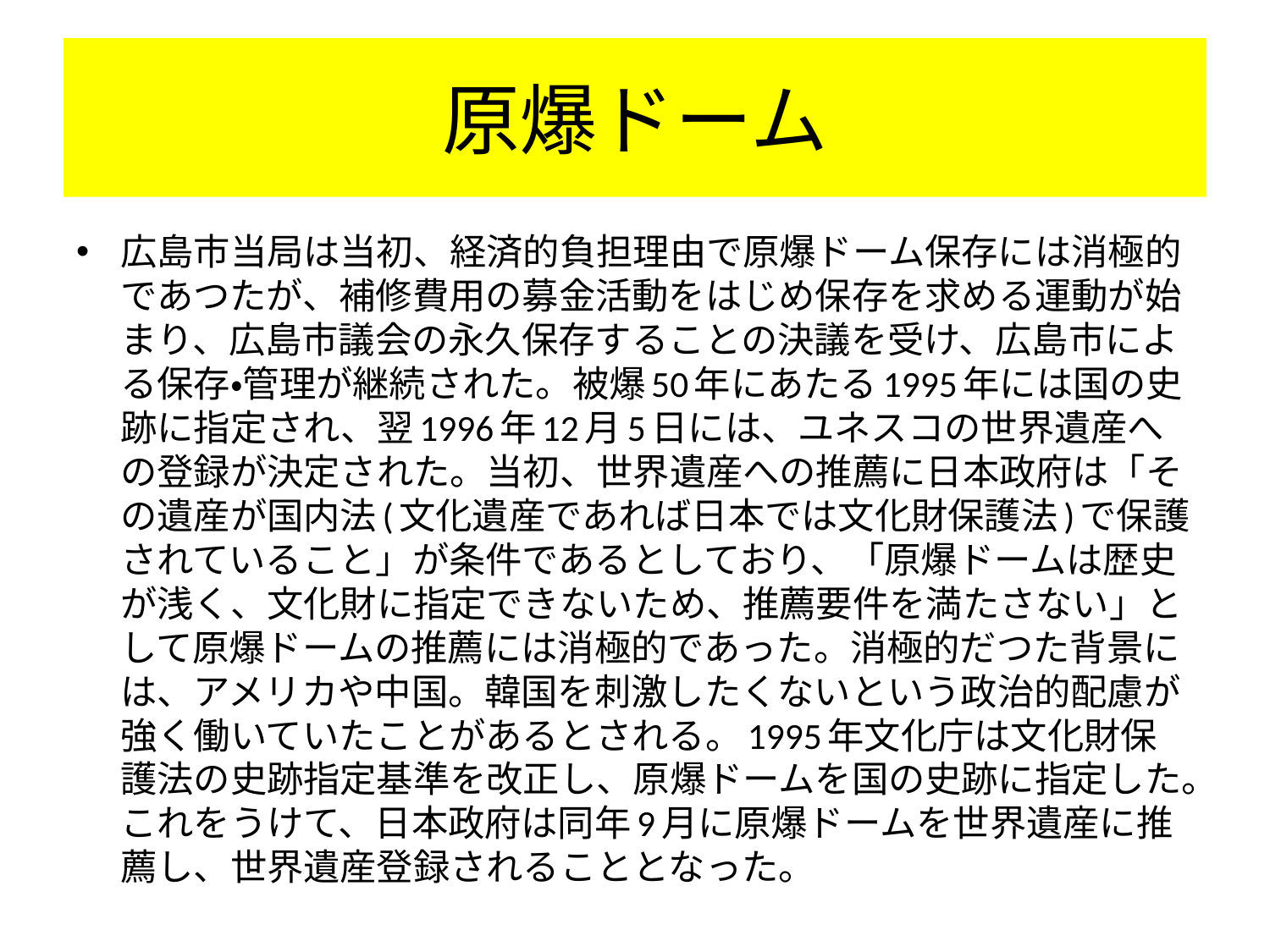

# 原爆ドーム
広島市当局は当初、経済的負担理由で原爆ドーム保存には消極的であつたが、補修費用の募金活動をはじめ保存を求める運動が始まり、広島市議会の永久保存することの決議を受け、広島市による保存・管理が継続された。被爆50年にあたる1995年には国の史跡に指定され、翌1996年12月5日には、ユネスコの世界遺産への登録が決定された。当初、世界遺産への推薦に日本政府は「その遺産が国内法(文化遺産であれば日本では文化財保護法)で保護されていること」が条件であるとしており、「原爆ドームは歴史が浅く、文化財に指定できないため、推薦要件を満たさない」として原爆ドームの推薦には消極的であった。消極的だつた背景には、アメリカや中国。韓国を刺激したくないという政治的配慮が強く働いていたことがあるとされる。1995年文化庁は文化財保護法の史跡指定基準を改正し、原爆ドームを国の史跡に指定した。これをうけて、日本政府は同年9月に原爆ドームを世界遺産に推薦し、世界遺産登録されることとなった。